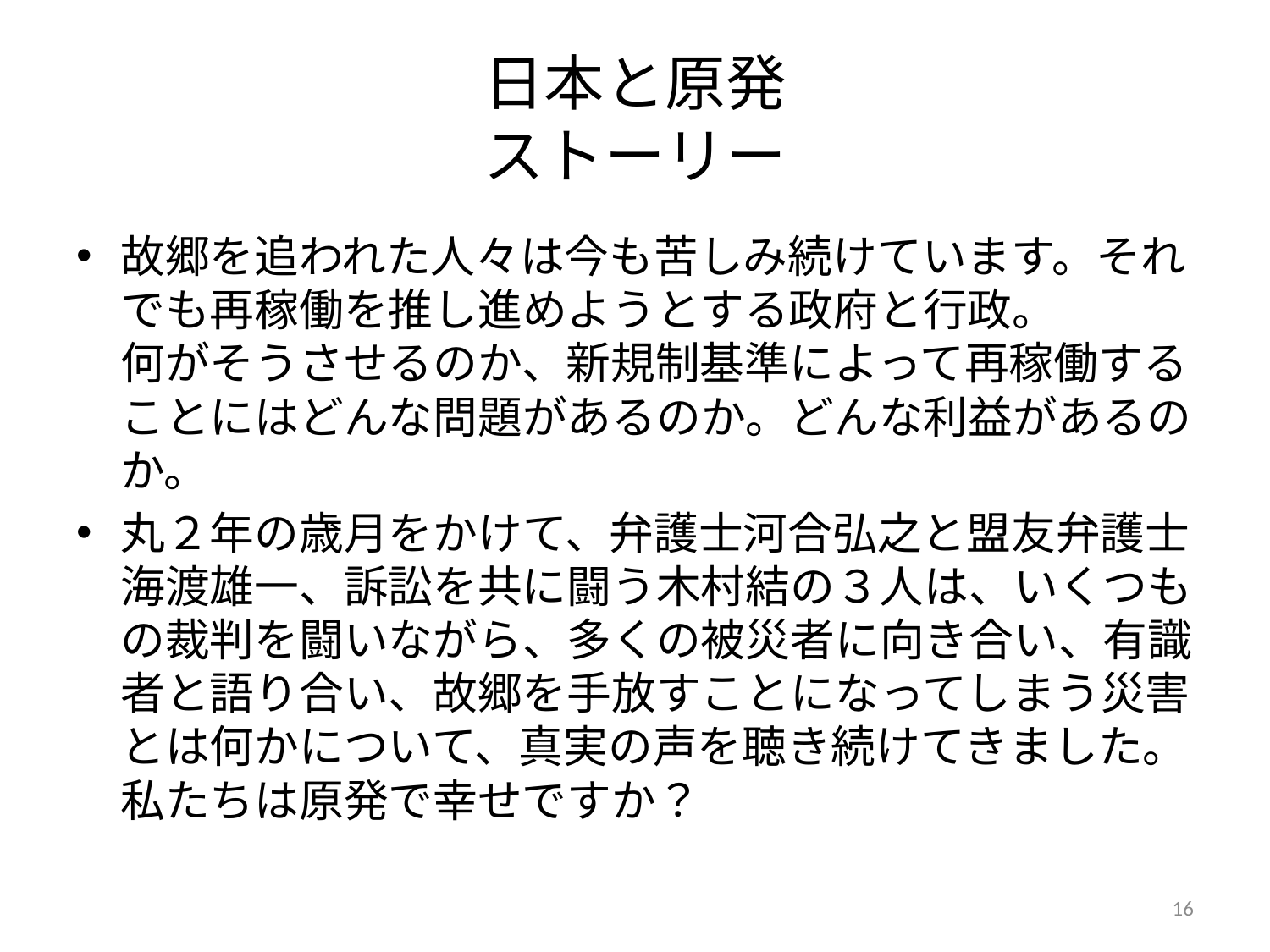

# 日本と原発 ストーリー
故郷を追われた人々は今も苦しみ続けています。それでも再稼働を推し進めようとする政府と行政。
何がそうさせるのか、新規制基準によって再稼働することにはどんな問題があるのか。どんな利益があるのか。
丸２年の歳月をかけて、弁護士河合弘之と盟友弁護士海渡雄一、訴訟を共に闘う木村結の３人は、いくつもの裁判を闘いながら、多くの被災者に向き合い、有識者と語り合い、故郷を手放すことになってしまう災害とは何かについて、真実の声を聴き続けてきました。
私たちは原発で幸せですか？

16